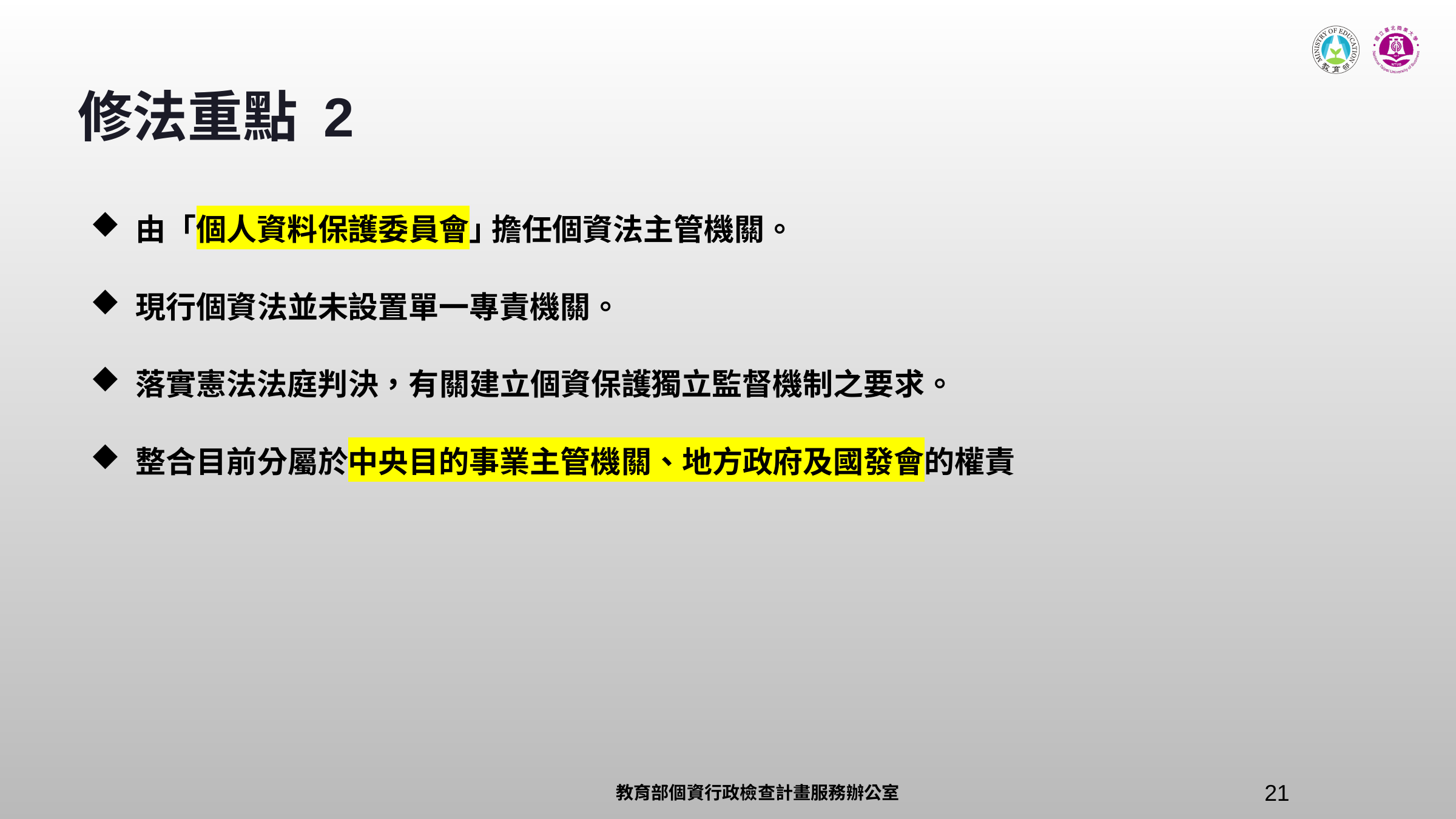

修法重點 2

由「個人資料保護委員會｣ 擔任個資法主管機關。
現行個資法並未設置單一專責機關。
落實憲法法庭判決，有關建立個資保護獨立監督機制之要求。
整合目前分屬於中央目的事業主管機關、地方政府及國發會的權責